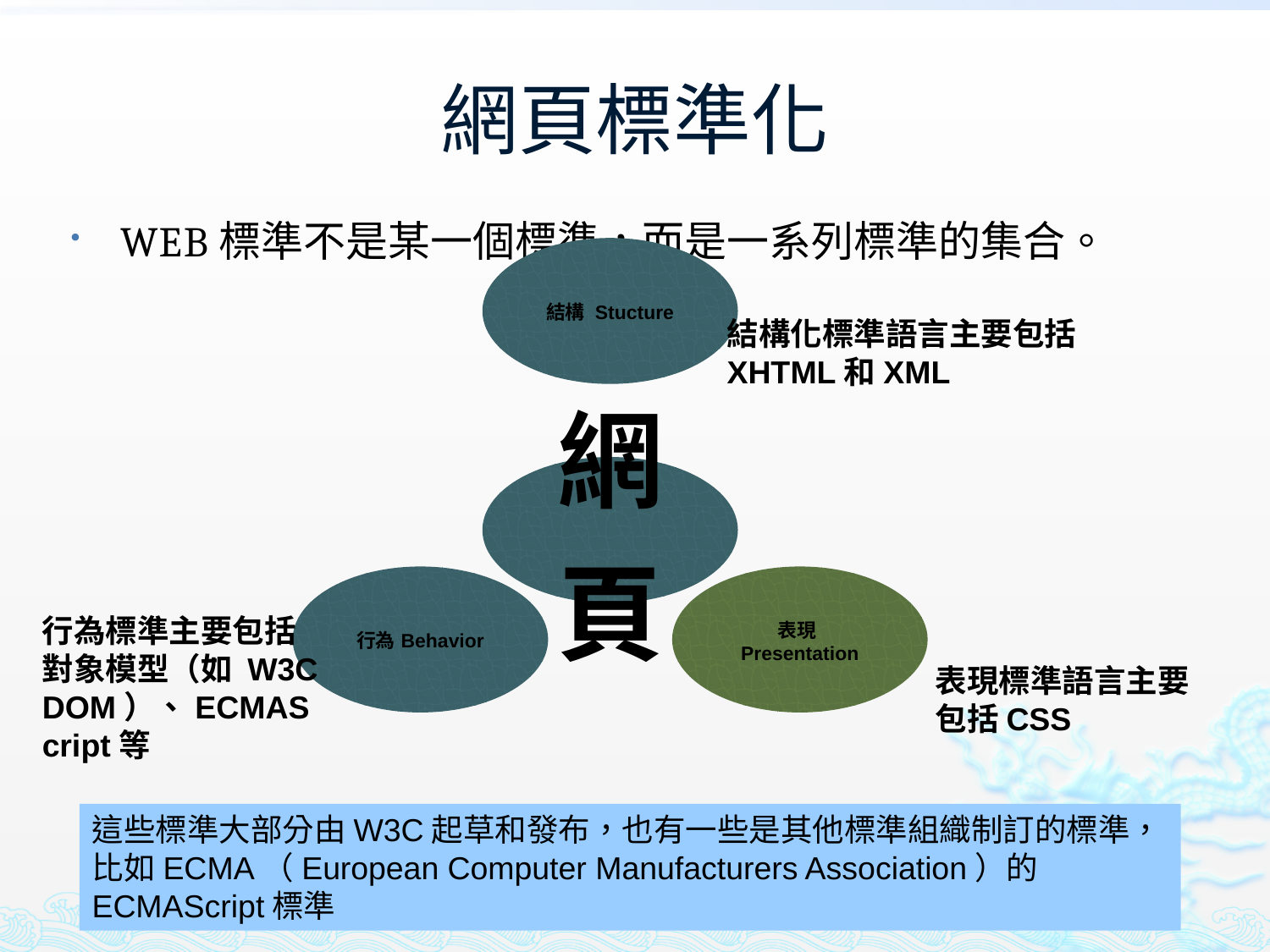

# 網頁標準化
WEB標準不是某一個標準，而是一系列標準的集合。

網頁
結構 Stucture
表現Presentation
行為Behavior
結構化標準語言主要包括XHTML和XML
行為標準主要包括對象模型（如 W3C DOM）、ECMAScript等
表現標準語言主要包括CSS
這些標準大部分由W3C起草和發布，也有一些是其他標準組織制訂的標準，比如ECMA（European Computer Manufacturers Association）的ECMAScript標準